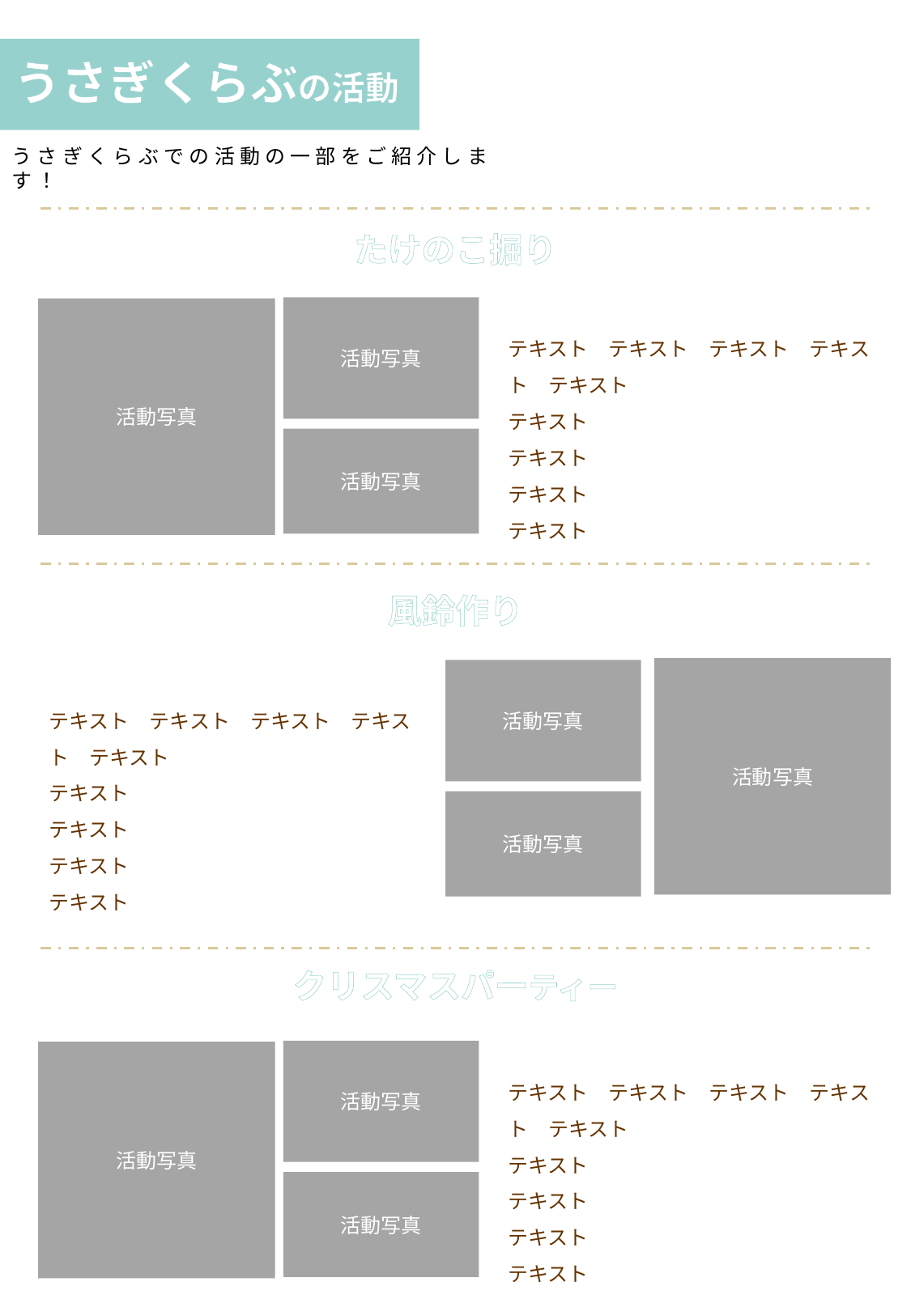

うさぎくらぶの活動
うさぎくらぶでの活動の一部をご紹介します！
たけのこ掘り
活動写真
活動写真
テキスト　テキスト　テキスト　テキスト　テキスト
テキスト
テキスト
テキスト
テキスト
活動写真
風鈴作り
活動写真
活動写真
テキスト　テキスト　テキスト　テキスト　テキスト
テキスト
テキスト
テキスト
テキスト
活動写真
クリスマスパーティー
活動写真
活動写真
テキスト　テキスト　テキスト　テキスト　テキスト
テキスト
テキスト
テキスト
テキスト
活動写真